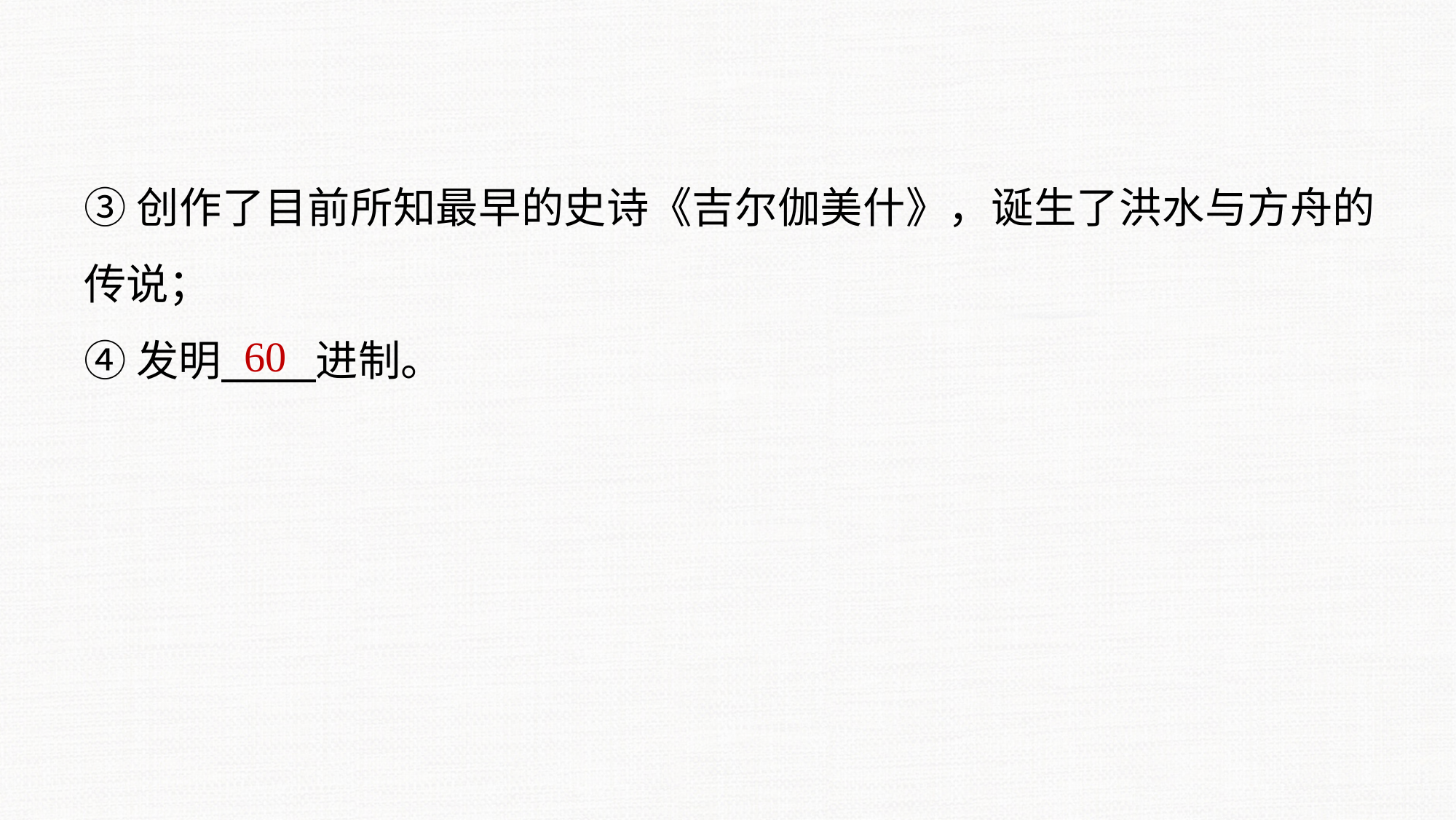

③创作了目前所知最早的史诗《吉尔伽美什》，诞生了洪水与方舟的传说；
④发明          进制。
60